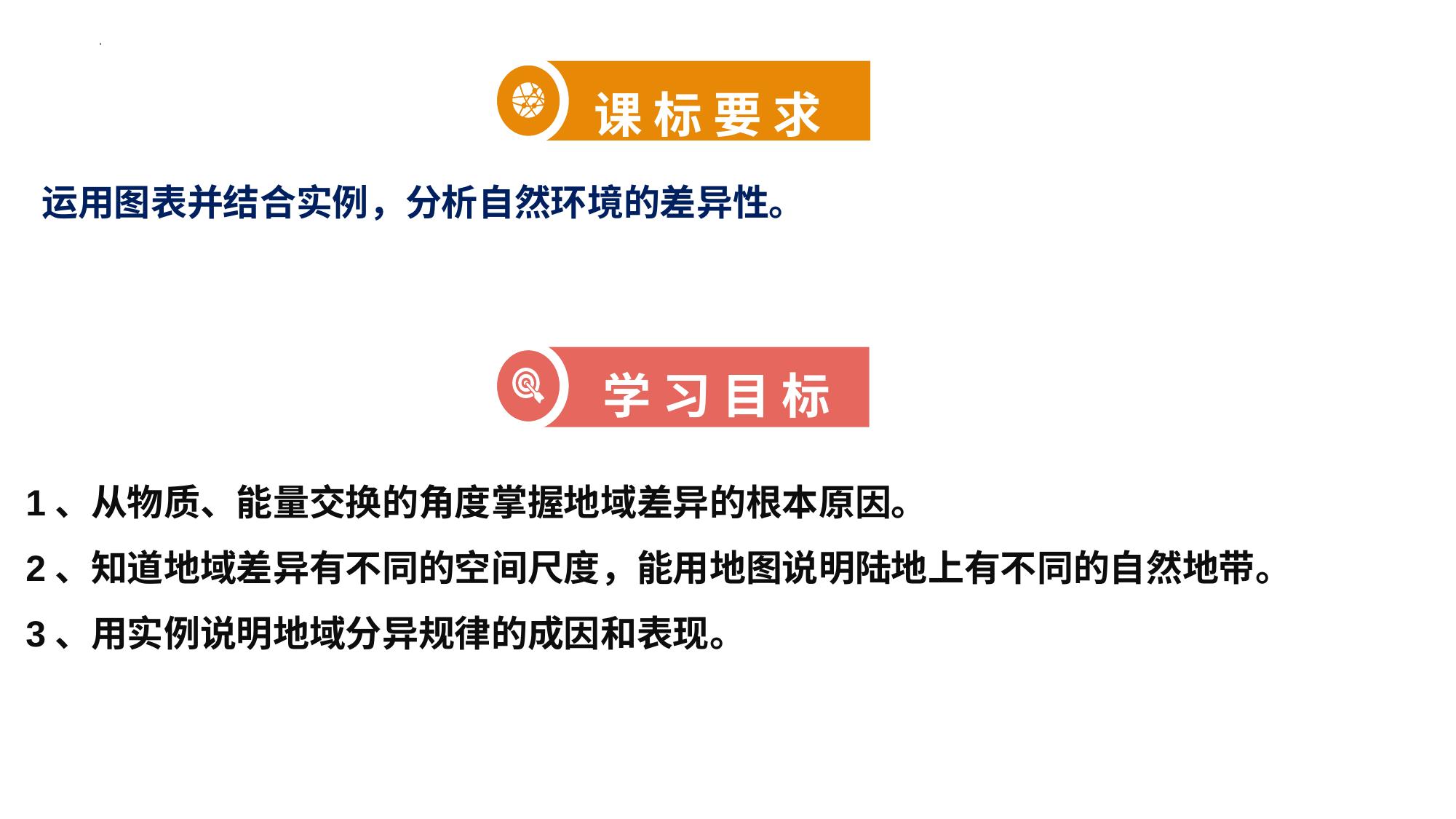

课 标 要 求

运用图表并结合实例，分析自然环境的差异性。
学 习 目 标

1、从物质、能量交换的角度掌握地域差异的根本原因。
2、知道地域差异有不同的空间尺度，能用地图说明陆地上有不同的自然地带。
3、用实例说明地域分异规律的成因和表现。